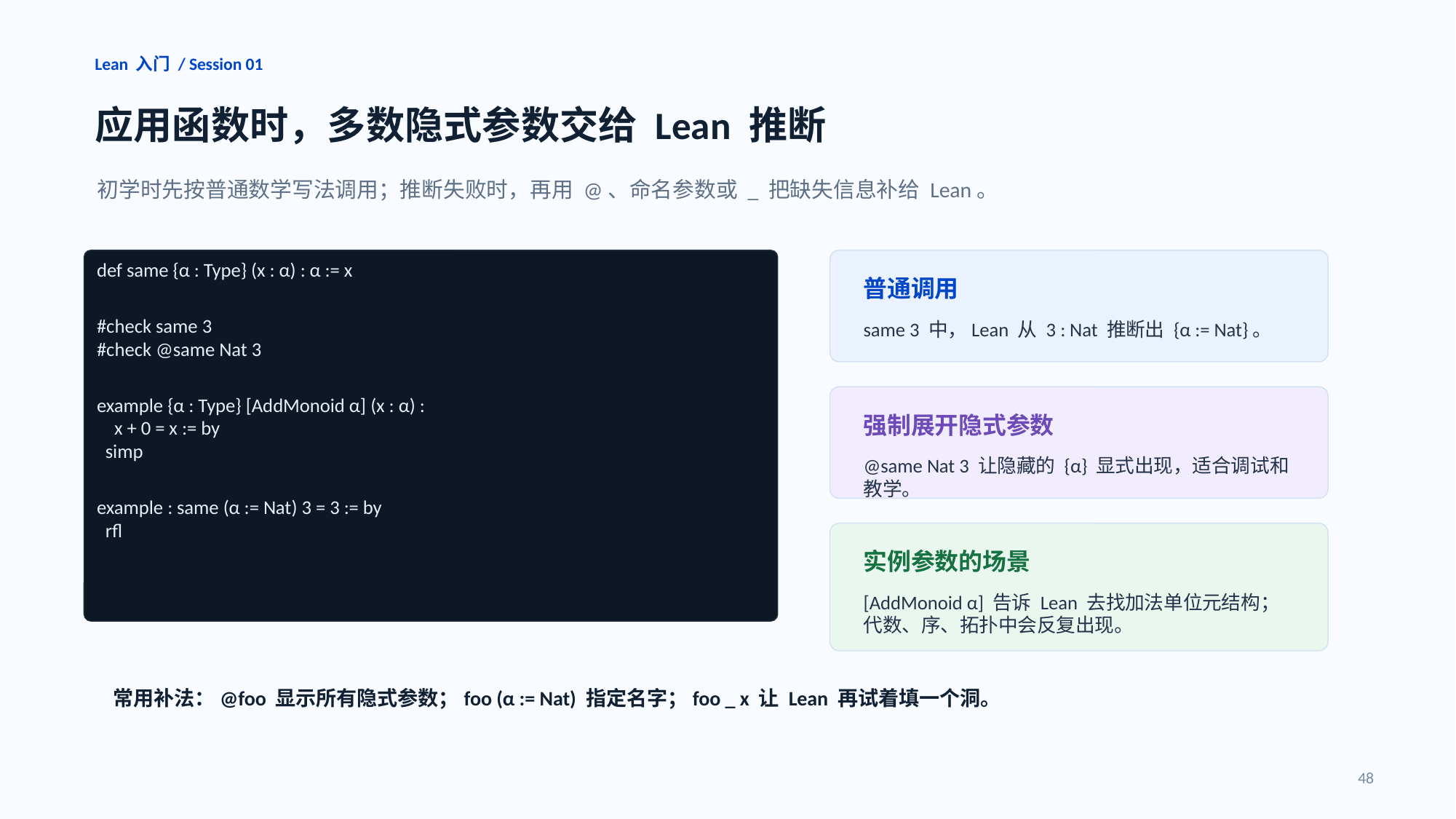

Lean 入门 / Session 01
应用函数时，多数隐式参数交给 Lean 推断
初学时先按普通数学写法调用；推断失败时，再用 @、命名参数或 _ 把缺失信息补给 Lean。
def same {α : Type} (x : α) : α := x

#check same 3
#check @same Nat 3

example {α : Type} [AddMonoid α] (x : α) :
    x + 0 = x := by
  simp

example : same (α := Nat) 3 = 3 := by
  rfl

普通调用
same 3 中，Lean 从 3 : Nat 推断出 {α := Nat}。

强制展开隐式参数
@same Nat 3 让隐藏的 {α} 显式出现，适合调试和教学。

实例参数的场景
[AddMonoid α] 告诉 Lean 去找加法单位元结构；代数、序、拓扑中会反复出现。
常用补法：@foo 显示所有隐式参数；foo (α := Nat) 指定名字；foo _ x 让 Lean 再试着填一个洞。
48